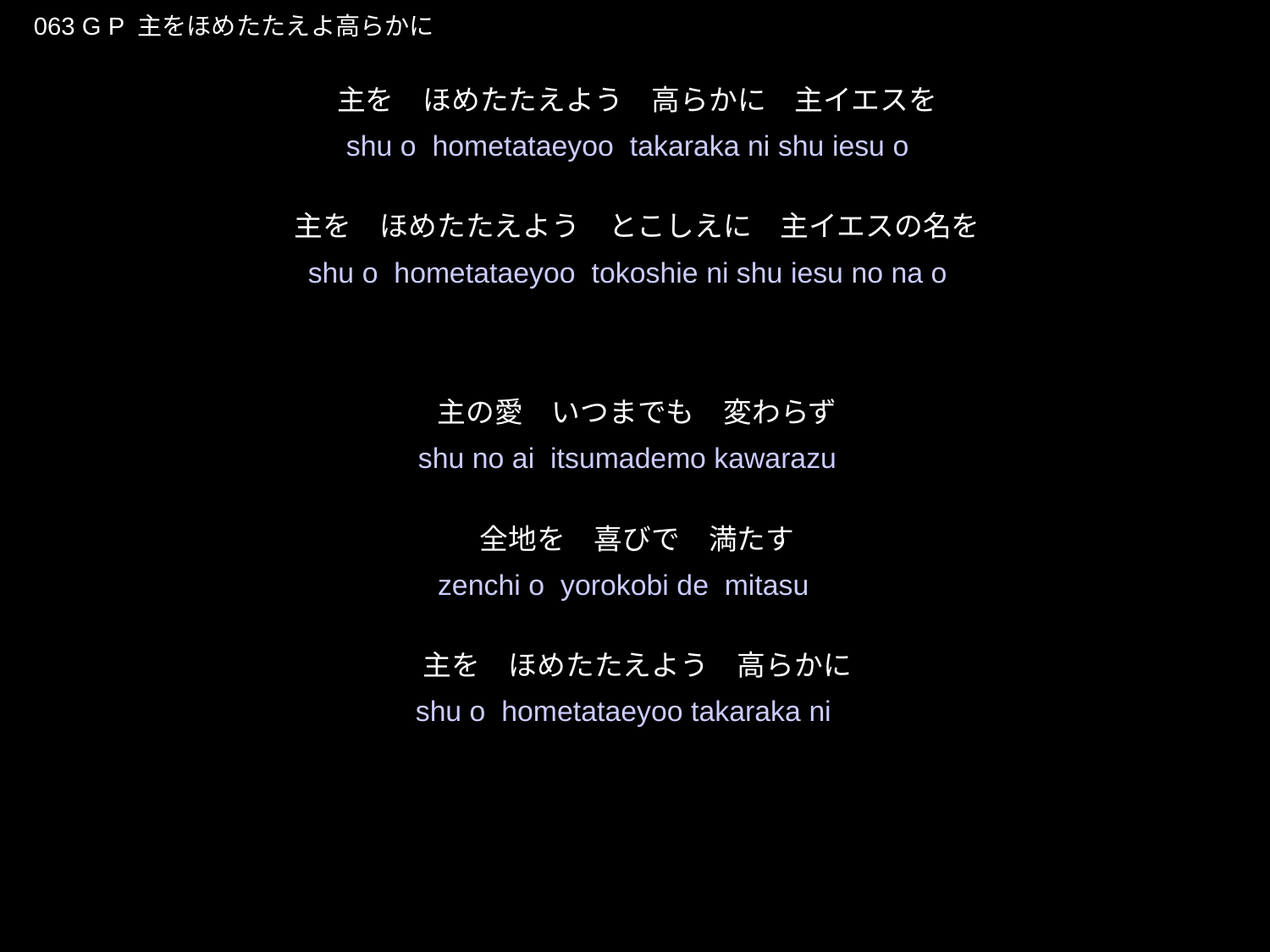

しゅをほめたたえよたからかに
★P
063 G P 主をほめたたえよ高らかに
主を　ほめたたえよう　高らかに　主イエスを
主を　ほめたたえよう　とこしえに　主イエスの名を
主の愛　いつまでも　変わらず
全地を　喜びで　満たす
主を　ほめたたえよう　高らかに
★３
shu o  hometataeyoo  takaraka ni shu iesu o
shu o  hometataeyoo  tokoshie ni shu iesu no na o
shu no ai  itsumademo kawarazu
zenchi o  yorokobi de  mitasu
shu o  hometataeyoo takaraka ni